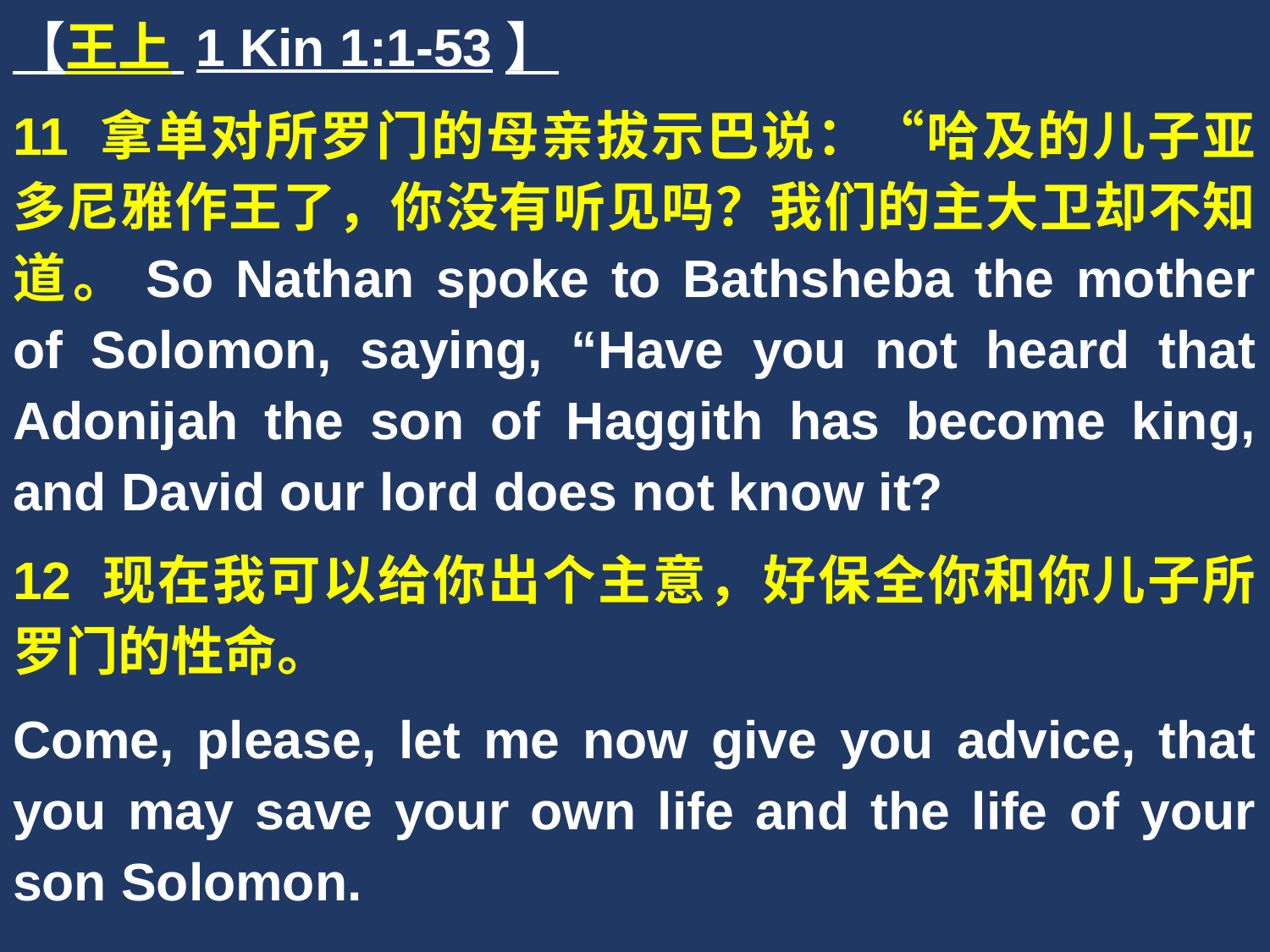

【王上 1 Kin 1:1-53】
11 拿单对所罗门的母亲拔示巴说：“哈及的儿子亚多尼雅作王了，你没有听见吗？我们的主大卫却不知道。So Nathan spoke to Bathsheba the mother of Solomon, saying, “Have you not heard that Adonijah the son of Haggith has become king, and David our lord does not know it?
12 现在我可以给你出个主意，好保全你和你儿子所罗门的性命。
Come, please, let me now give you advice, that you may save your own life and the life of your son Solomon.